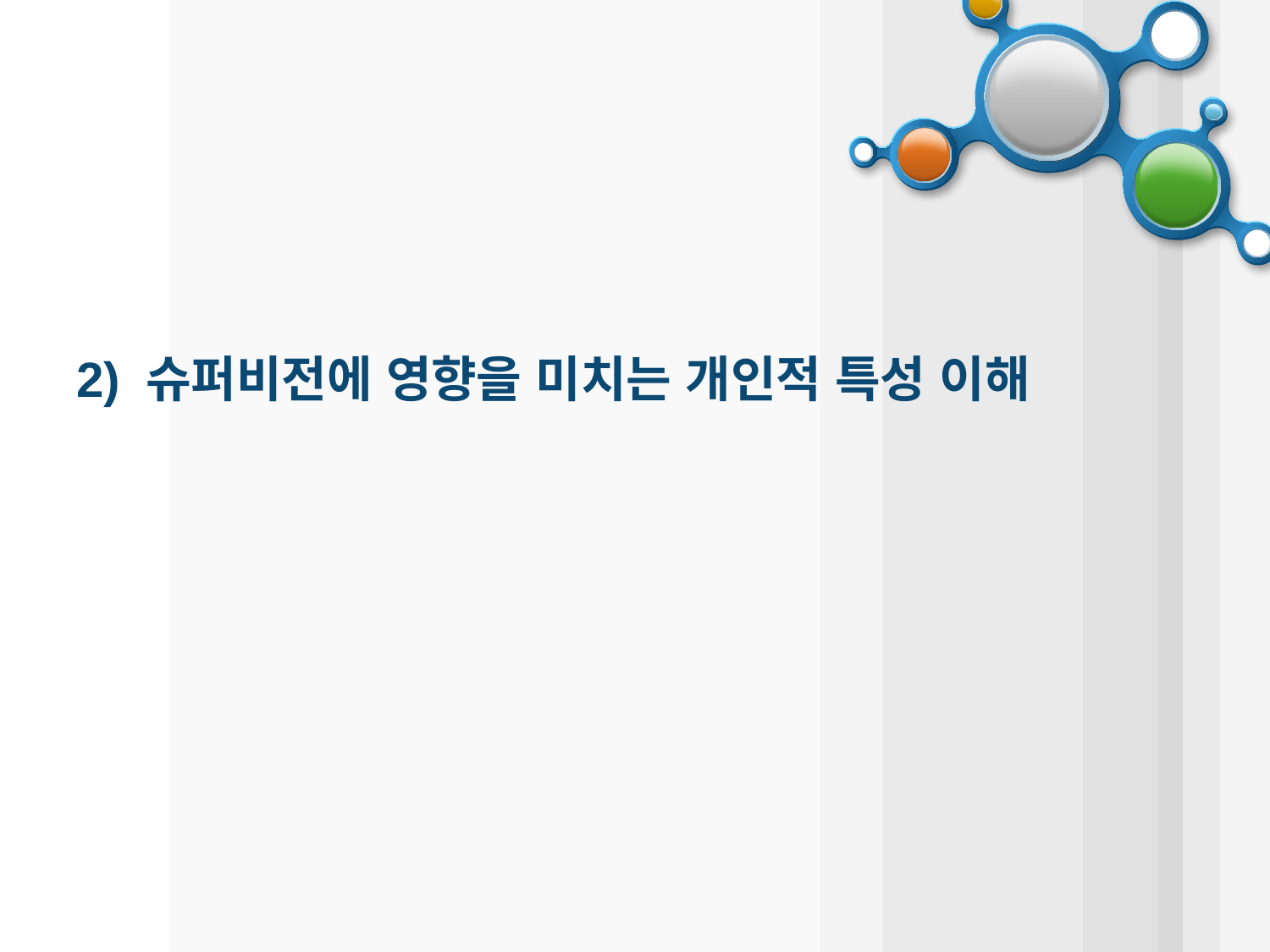

# 2) 슈퍼비전에 영향을 미치는 개인적 특성 이해